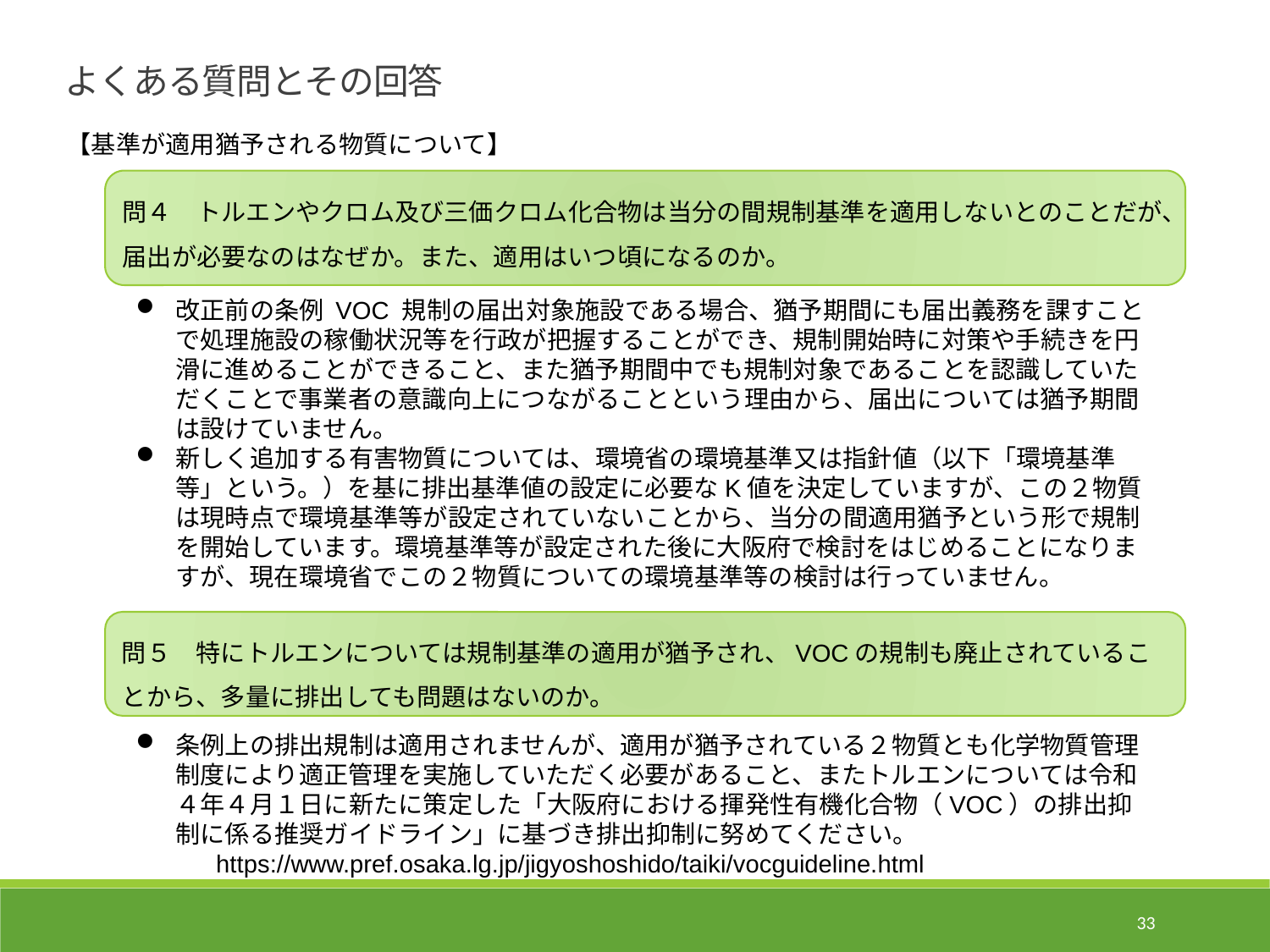

よくある質問とその回答
【基準が適用猶予される物質について】
問４　トルエンやクロム及び三価クロム化合物は当分の間規制基準を適用しないとのことだが、届出が必要なのはなぜか。また、適用はいつ頃になるのか。
改正前の条例 VOC 規制の届出対象施設である場合、猶予期間にも届出義務を課すことで処理施設の稼働状況等を行政が把握することができ、規制開始時に対策や手続きを円滑に進めることができること、また猶予期間中でも規制対象であることを認識していただくことで事業者の意識向上につながることという理由から、届出については猶予期間は設けていません。
新しく追加する有害物質については、環境省の環境基準又は指針値（以下「環境基準等」という。）を基に排出基準値の設定に必要なK値を決定していますが、この２物質は現時点で環境基準等が設定されていないことから、当分の間適用猶予という形で規制を開始しています。環境基準等が設定された後に大阪府で検討をはじめることになりますが、現在環境省でこの２物質についての環境基準等の検討は行っていません。
問５　特にトルエンについては規制基準の適用が猶予され、VOCの規制も廃止されていることから、多量に排出しても問題はないのか。
条例上の排出規制は適用されませんが、適用が猶予されている２物質とも化学物質管理制度により適正管理を実施していただく必要があること、またトルエンについては令和４年４月１日に新たに策定した「大阪府における揮発性有機化合物（VOC）の排出抑制に係る推奨ガイドライン」に基づき排出抑制に努めてください。
　　　https://www.pref.osaka.lg.jp/jigyoshoshido/taiki/vocguideline.html
33